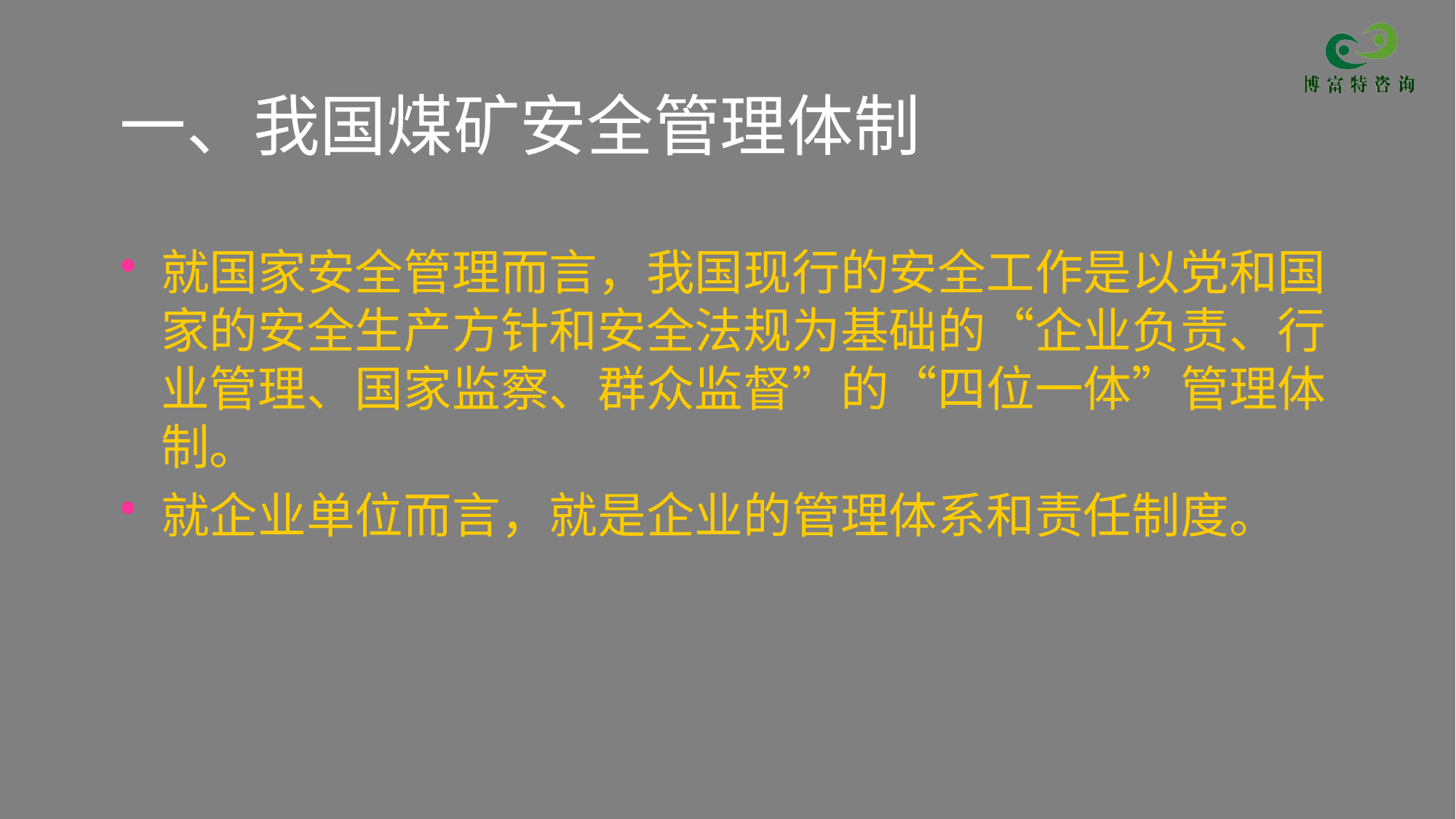

# 一、我国煤矿安全管理体制
就国家安全管理而言，我国现行的安全工作是以党和国家的安全生产方针和安全法规为基础的“企业负责、行业管理、国家监察、群众监督”的“四位一体”管理体制。
就企业单位而言，就是企业的管理体系和责任制度。